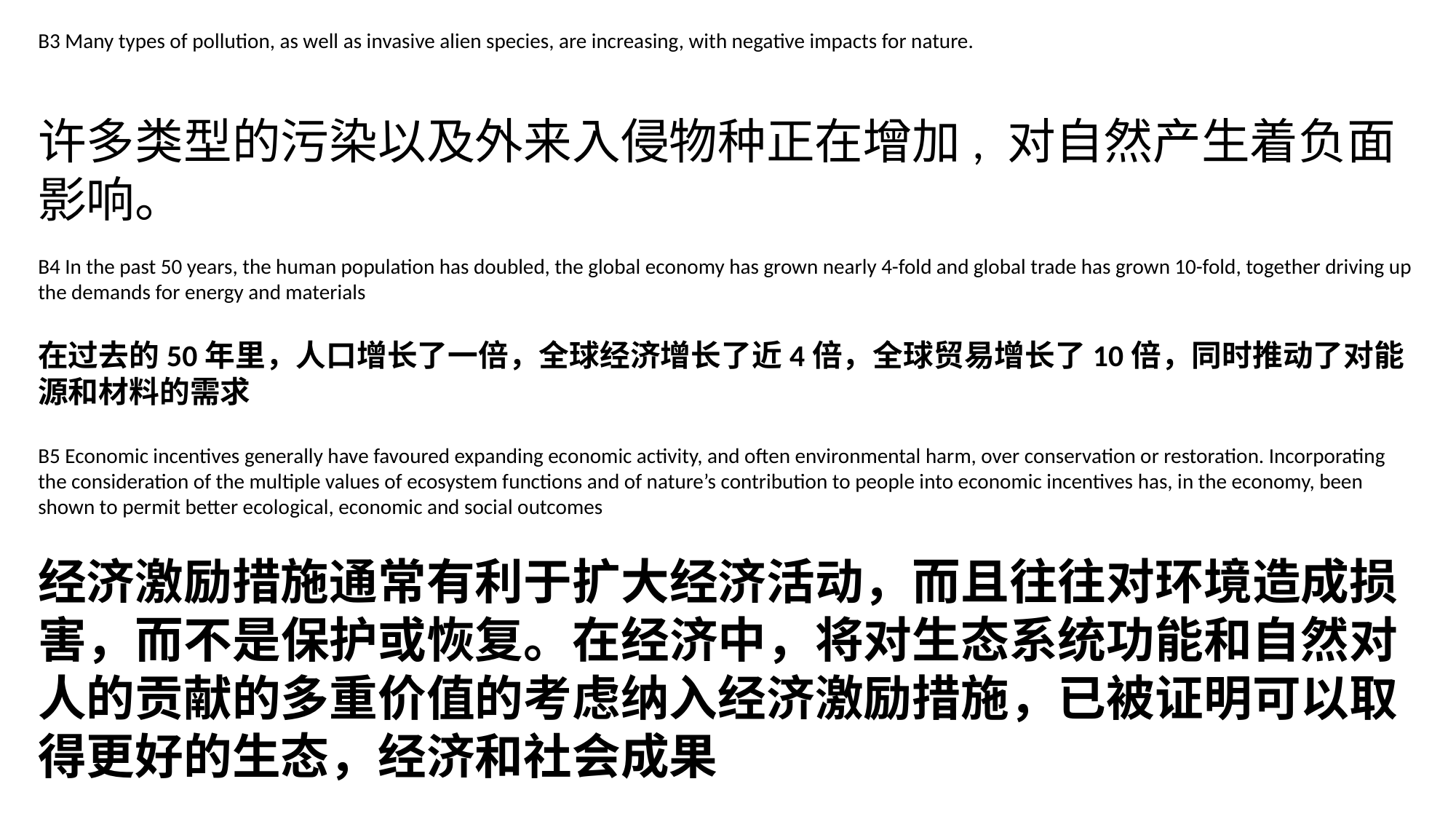

B3 Many types of pollution, as well as invasive alien species, are increasing, with negative impacts for nature.

许多类型的污染以及外来入侵物种正在增加, 对自然产生着负面影响。

B4 In the past 50 years, the human population has doubled, the global economy has grown nearly 4-fold and global trade has grown 10-fold, together driving up the demands for energy and materials

在过去的50年里，人口增长了一倍，全球经济增长了近4倍，全球贸易增长了10倍，同时推动了对能源和材料的需求

B5 Economic incentives generally have favoured expanding economic activity, and often environmental harm, over conservation or restoration. Incorporating the consideration of the multiple values of ecosystem functions and of nature’s contribution to people into economic incentives has, in the economy, been shown to permit better ecological, economic and social outcomes

经济激励措施通常有利于扩大经济活动，而且往往对环境造成损害，而不是保护或恢复。在经济中，将对生态系统功能和自然对人的贡献的多重价值的考虑纳入经济激励措施，已被证明可以取得更好的生态，经济和社会成果